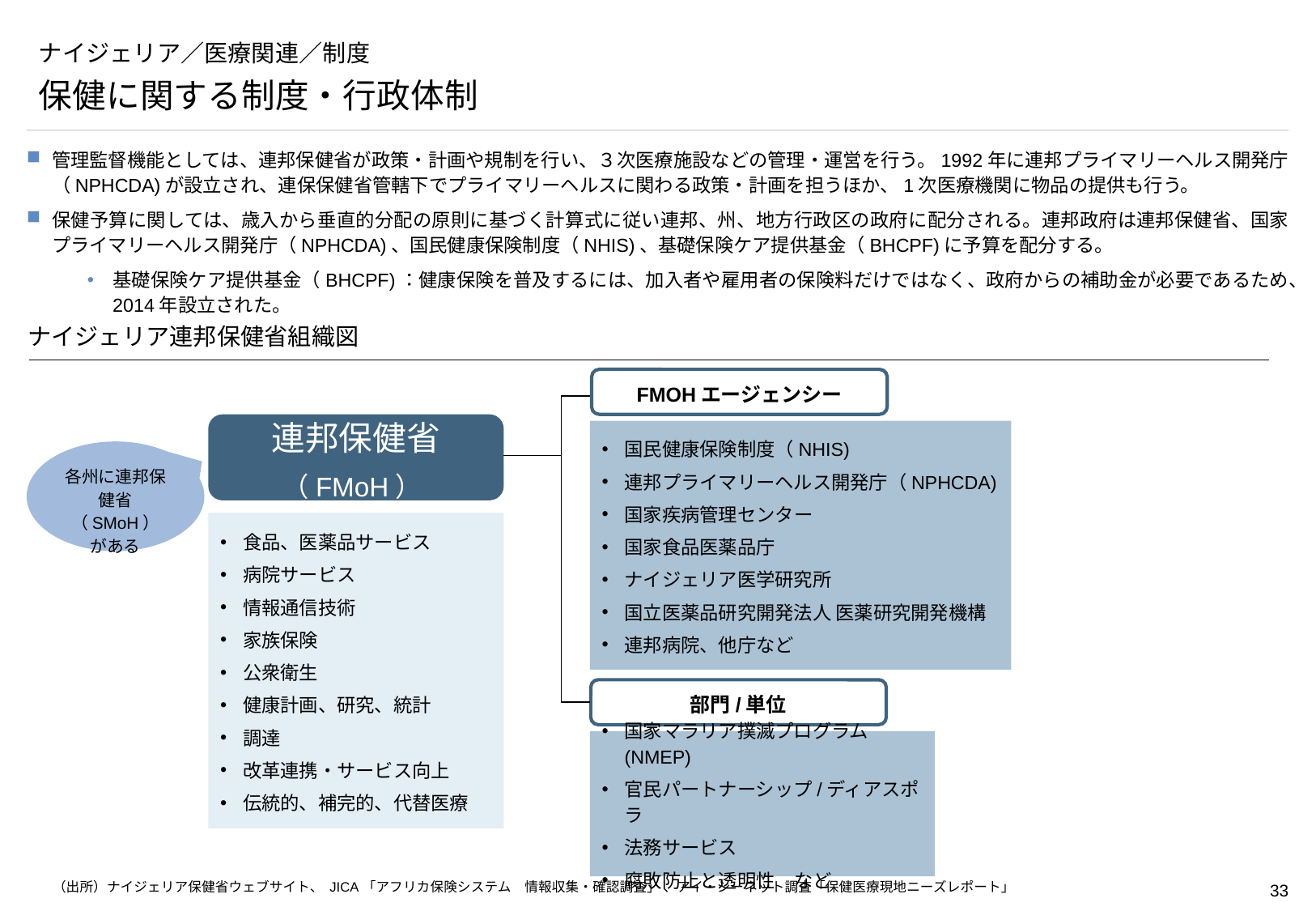

# ナイジェリア／医療関連／制度
保健に関する制度・行政体制
管理監督機能としては、連邦保健省が政策・計画や規制を行い、３次医療施設などの管理・運営を行う。1992年に連邦プライマリーヘルス開発庁（NPHCDA)が設立され、連保保健省管轄下でプライマリーヘルスに関わる政策・計画を担うほか、1次医療機関に物品の提供も行う。
保健予算に関しては、歳入から垂直的分配の原則に基づく計算式に従い連邦、州、地方行政区の政府に配分される。連邦政府は連邦保健省、国家プライマリーヘルス開発庁（NPHCDA)、国民健康保険制度（NHIS)、基礎保険ケア提供基金（BHCPF)に予算を配分する。
基礎保険ケア提供基金（BHCPF)：健康保険を普及するには、加入者や雇用者の保険料だけではなく、政府からの補助金が必要であるため、2014年設立された。

ナイジェリア連邦保健省組織図
FMOHエージェンシー
連邦保健省（FMoH）
国民健康保険制度（NHIS)
連邦プライマリーヘルス開発庁（NPHCDA)
国家疾病管理センター
国家食品医薬品庁
ナイジェリア医学研究所
国立医薬品研究開発法人 医薬研究開発機構
連邦病院、他庁など
各州に連邦保健省（SMoH）がある

食品、医薬品サービス
病院サービス
情報通信技術
家族保険
公衆衛生
健康計画、研究、統計
調達
改革連携・サービス向上
伝統的、補完的、代替医療
部門/単位
国家マラリア撲滅プログラム(NMEP)
官民パートナーシップ/ディアスポラ
法務サービス
腐敗防止と透明性　など
（出所）ナイジェリア保健省ウェブサイト、 JICA「アフリカ保険システム　情報収集・確認調査」 、アイ・シーネット調査「保健医療現地ニーズレポート」